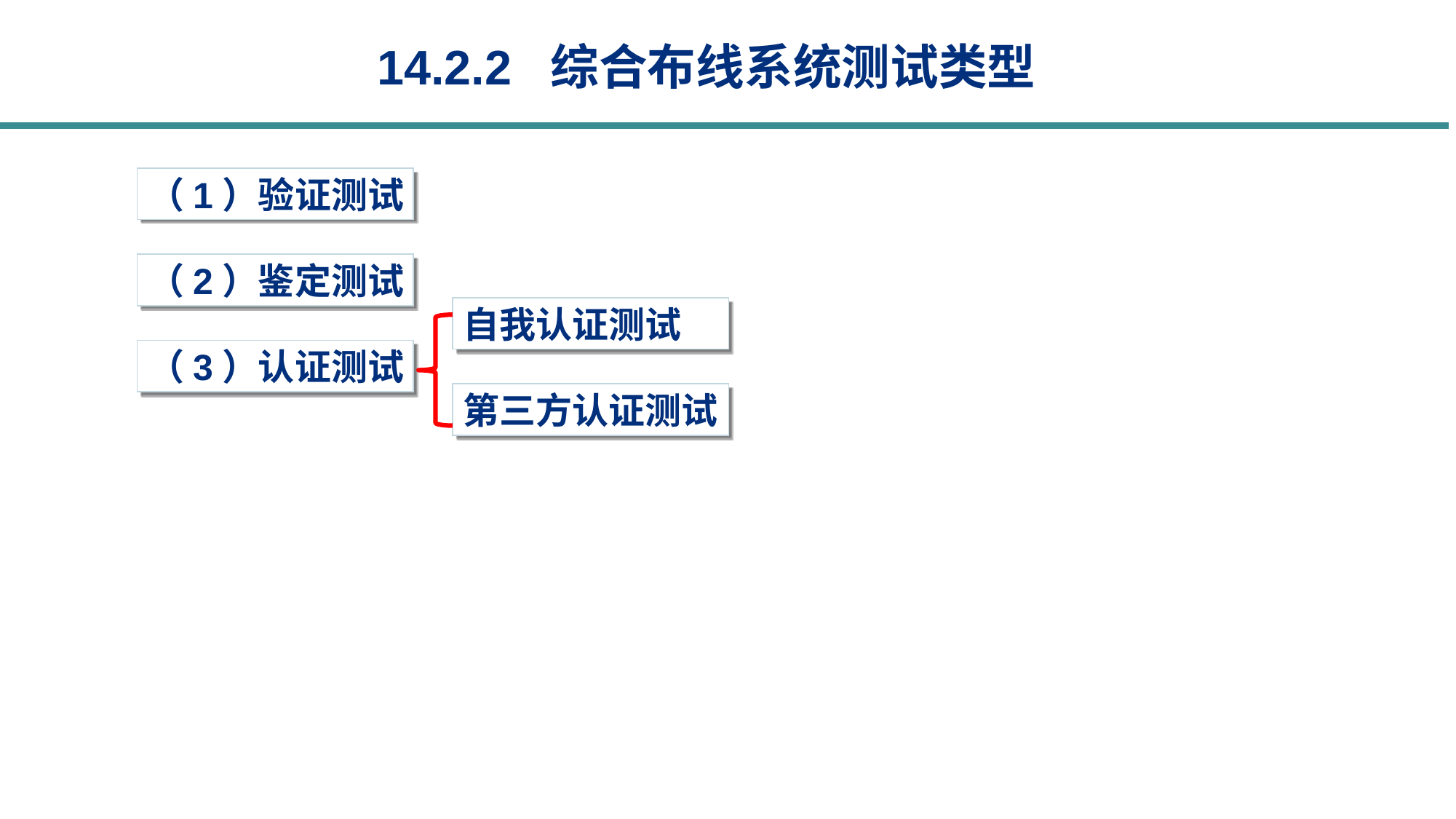

14.2.2  综合布线系统测试类型
（1）验证测试
（2）鉴定测试
自我认证测试

（3）认证测试
第三方认证测试